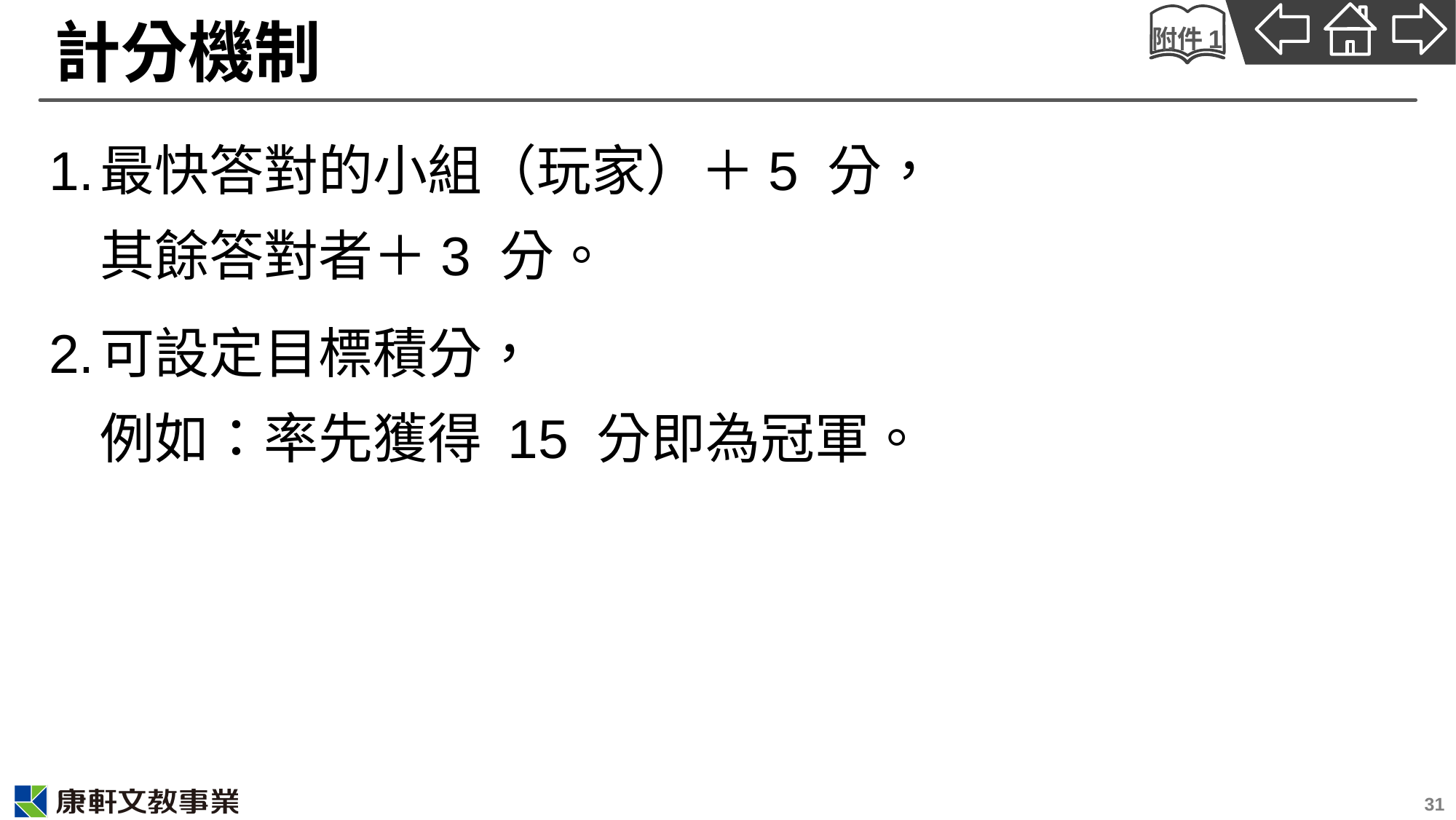

# 計分機制
附件1
最快答對的小組（玩家）＋5 分，
其餘答對者＋3 分。
可設定目標積分，
例如：率先獲得 15 分即為冠軍。
31